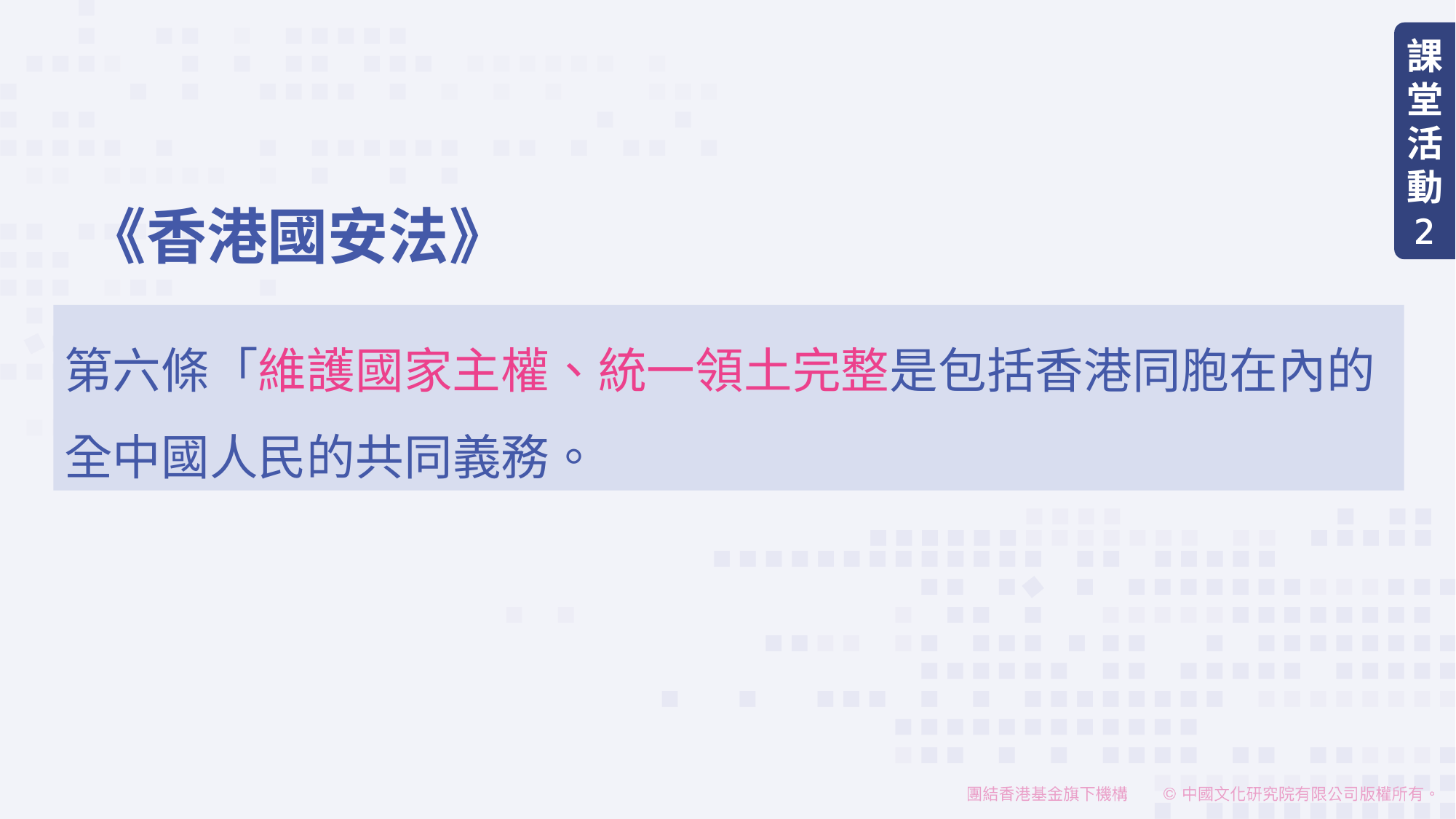

課堂活動
2

《香港國安法》
第六條「維護國家主權、統一領土完整是包括香港同胞在內的全中國人民的共同義務。